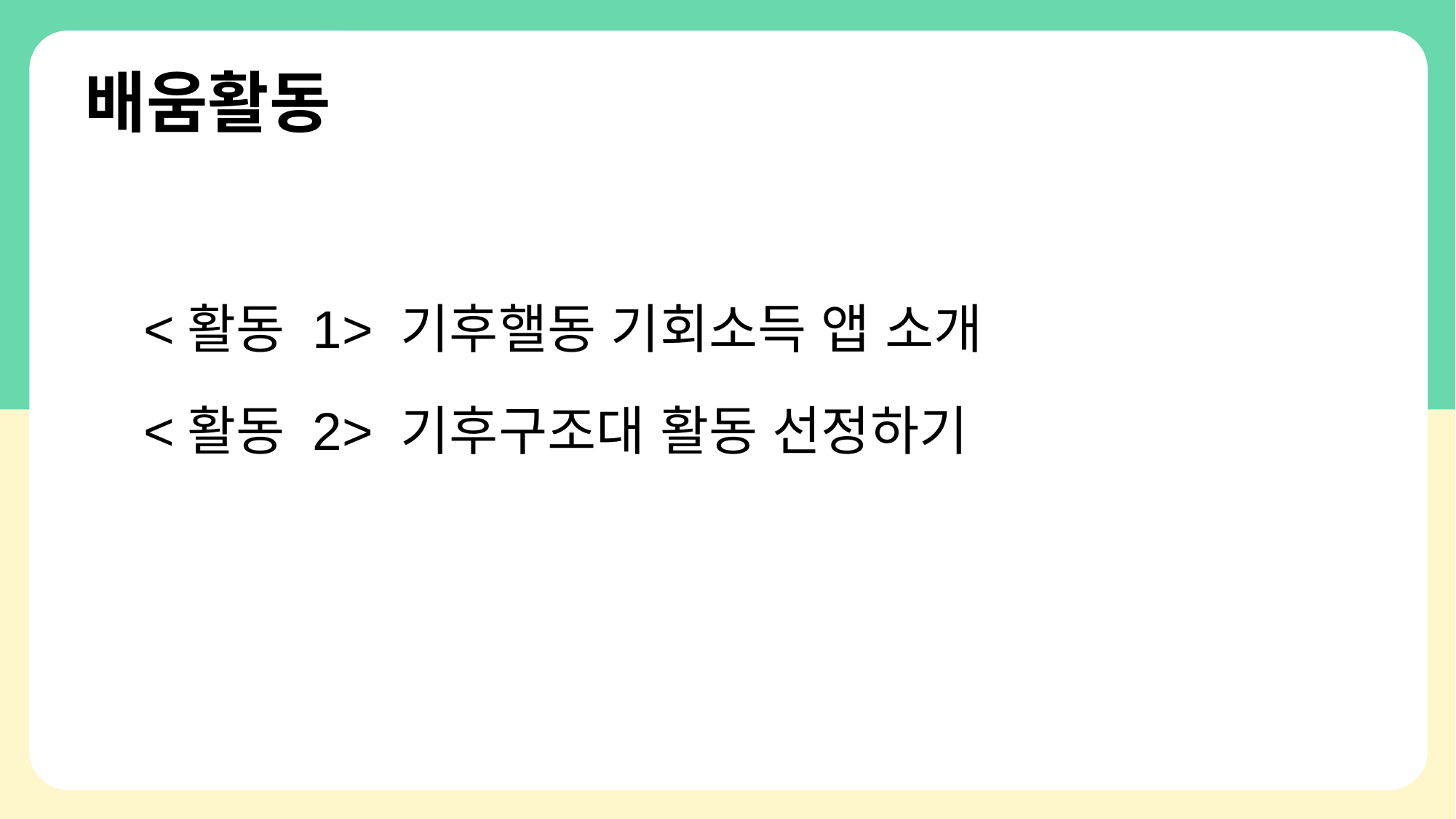

# 배움활동
<활동 1> 기후핼동 기회소득 앱 소개
<활동 2> 기후구조대 활동 선정하기